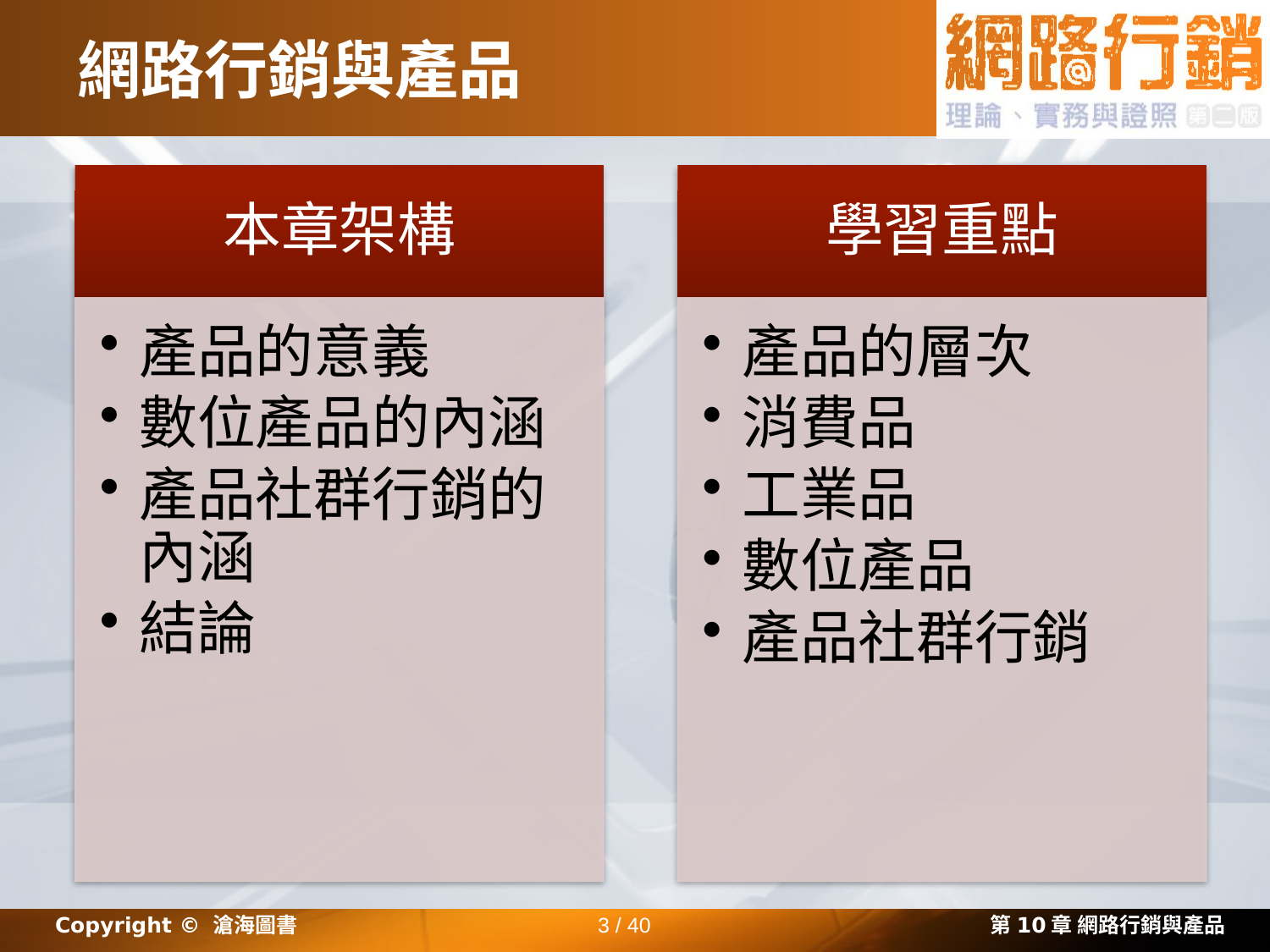

# 網路行銷與產品
本章架構
產品的意義
數位產品的內涵
產品社群行銷的內涵
結論
學習重點
產品的層次
消費品
工業品
數位產品
產品社群行銷
Copyright © 滄海圖書
3 / 40
第10章 網路行銷與產品